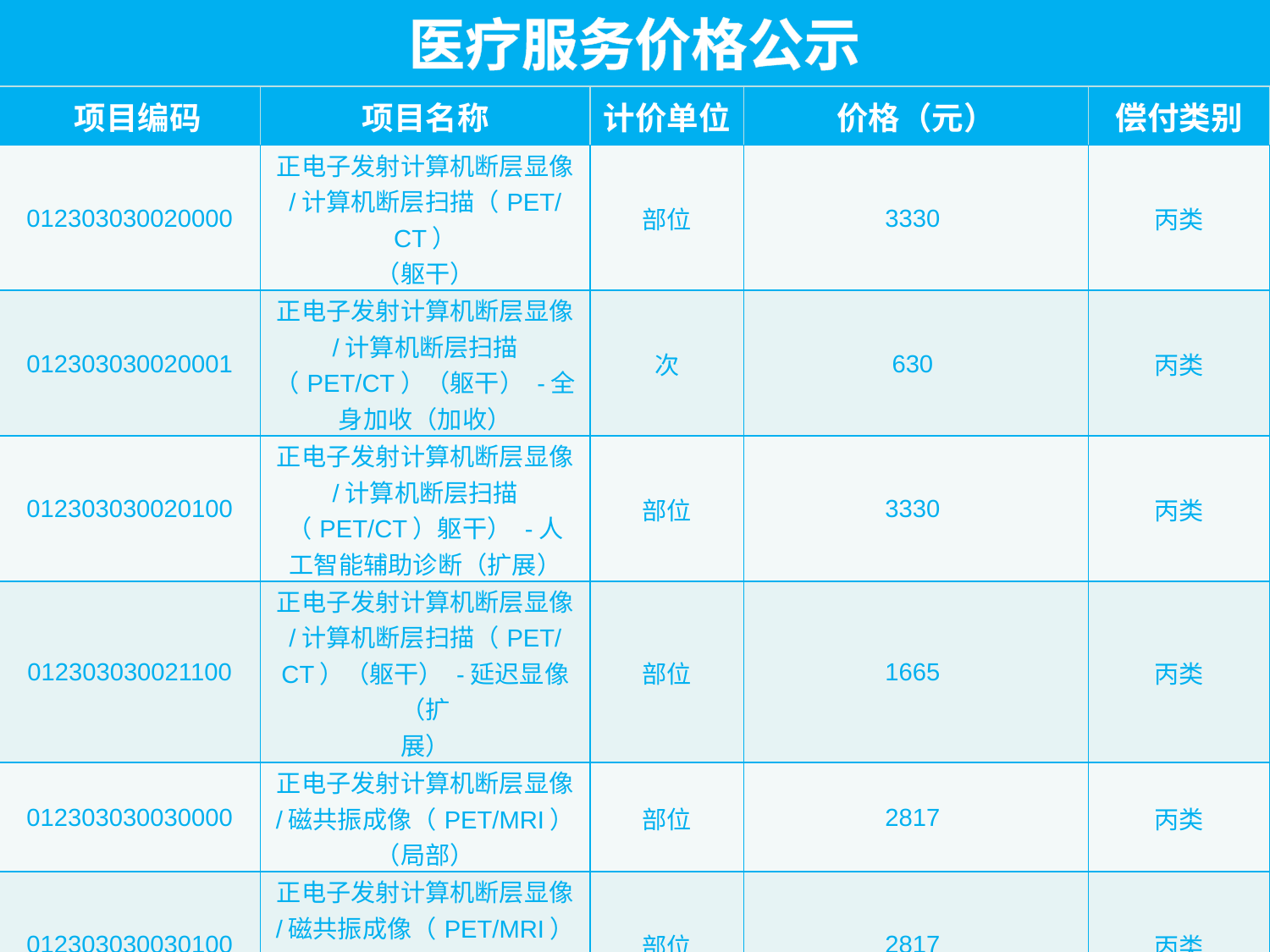

| 医疗服务价格公示 |  |  |  |  |
| --- | --- | --- | --- | --- |
| 项目编码 | 项目名称 | 计价单位 | 价格（元） | 偿付类别 |
| 012303030020000 | 正电子发射计算机断层显像 /计算机断层扫描（PET/CT） （躯干） | 部位 | 3330 | 丙类 |
| 012303030020001 | 正电子发射计算机断层显像 /计算机断层扫描 （PET/CT）（躯干） -全 身加收（加收） | 次 | 630 | 丙类 |
| 012303030020100 | 正电子发射计算机断层显像 /计算机断层扫描 （PET/CT）躯干） -人 工智能辅助诊断（扩展） | 部位 | 3330 | 丙类 |
| 012303030021100 | 正电子发射计算机断层显像 /计算机断层扫描（PET/CT）（躯干） -延迟显像（扩 展） | 部位 | 1665 | 丙类 |
| 012303030030000 | 正电子发射计算机断层显像 /磁共振成像（PET/MRI） （局部） | 部位 | 2817 | 丙类 |
| 012303030030100 | 正电子发射计算机断层显像 /磁共振成像（PET/MRI） （局部） -人工智能辅助诊 断（扩展） | 部位 | 2817 | 丙类 |
| 012303030040000 | 正电子发射计算机断层显像 /磁共振成像（PET/MRI） （躯干） | 部位 | 4860 | 丙类 |
| 012303030040001 | 正电子发射计算机断层显像 /磁共振成像（PET/MRI） （躯干） -全身加收（加 收） | 次 | 1170 | 丙类 |
| 012303030040100 | 正电子发射计算机断层显像 /磁共振成像（PET/MRI） （躯干） -人工智能辅助诊 断（扩展） | 部位 | 4860 | 丙类 |
| 012303040010000 | 甲状腺摄碘131试验 | 次 | 36 | 甲类 |